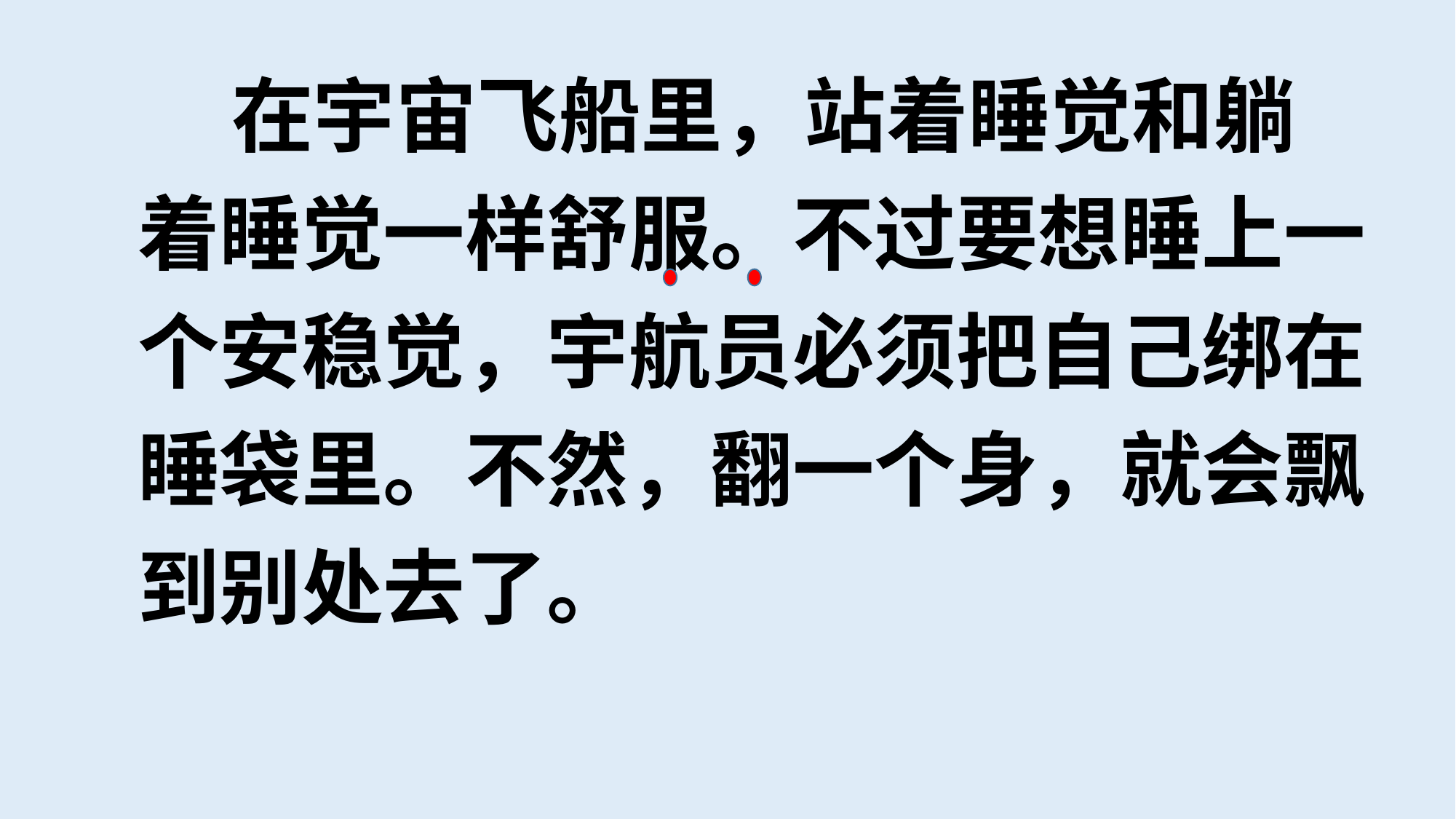

# 在宇宙飞船里，站着睡觉和躺着睡觉一样舒服。不过要想睡上一个安稳觉，宇航员必须把自己绑在睡袋里。不然，翻一个身，就会飘到别处去了。